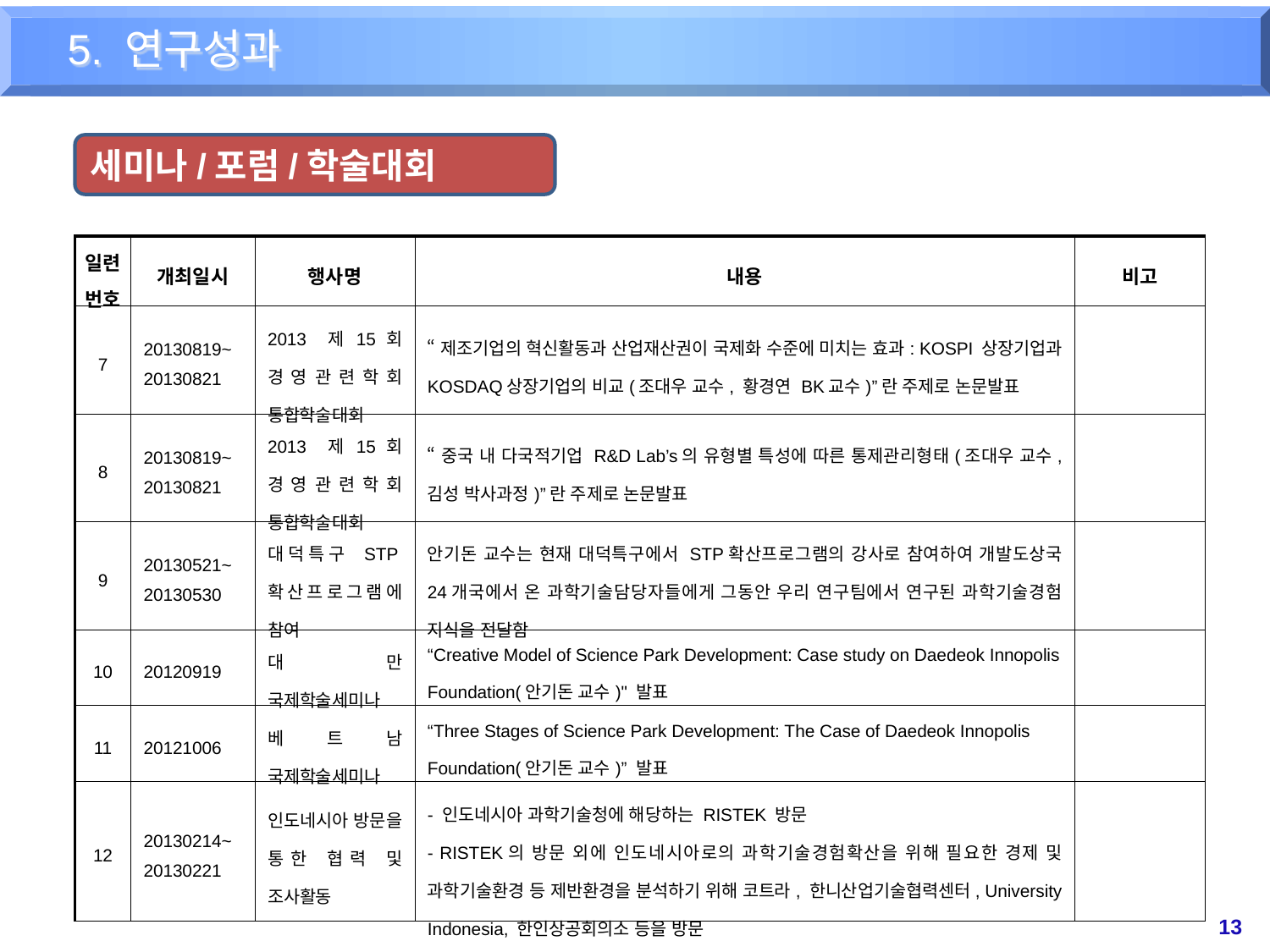

5. 연구성과
세미나/포럼/학술대회
| 일련 번호 | 개최일시 | 행사명 | 내용 | 비고 |
| --- | --- | --- | --- | --- |
| 7 | 20130819~ 20130821 | 2013 제15회 경영관련학회 통합학술대회 | “제조기업의 혁신활동과 산업재산권이 국제화 수준에 미치는 효과: KOSPI 상장기업과 KOSDAQ상장기업의 비교(조대우 교수, 황경연 BK교수)”란 주제로 논문발표 |  |
| 8 | 20130819~ 20130821 | 2013 제15회 경영관련학회 통합학술대회 | “중국 내 다국적기업 R&D Lab’s의 유형별 특성에 따른 통제관리형태(조대우 교수, 김성 박사과정)”란 주제로 논문발표 |  |
| 9 | 20130521~ 20130530 | 대덕특구 STP확산프로그램에 참여 | 안기돈 교수는 현재 대덕특구에서 STP확산프로그램의 강사로 참여하여 개발도상국 24개국에서 온 과학기술담당자들에게 그동안 우리 연구팀에서 연구된 과학기술경험 지식을 전달함 |  |
| 10 | 20120919 | 대만 국제학술세미나 | “Creative Model of Science Park Development: Case study on Daedeok Innopolis Foundation(안기돈 교수)" 발표 |  |
| 11 | 20121006 | 베트남 국제학술세미나 | “Three Stages of Science Park Development: The Case of Daedeok Innopolis Foundation(안기돈 교수)” 발표 |  |
| 12 | 20130214~ 20130221 | 인도네시아 방문을 통한 협력 및 조사활동 | - 인도네시아 과학기술청에 해당하는 RISTEK 방문 - RISTEK의 방문 외에 인도네시아로의 과학기술경험확산을 위해 필요한 경제 및 과학기술환경 등 제반환경을 분석하기 위해 코트라, 한니산업기술협력센터, University Indonesia, 한인상공회의소 등을 방문 |  |
13